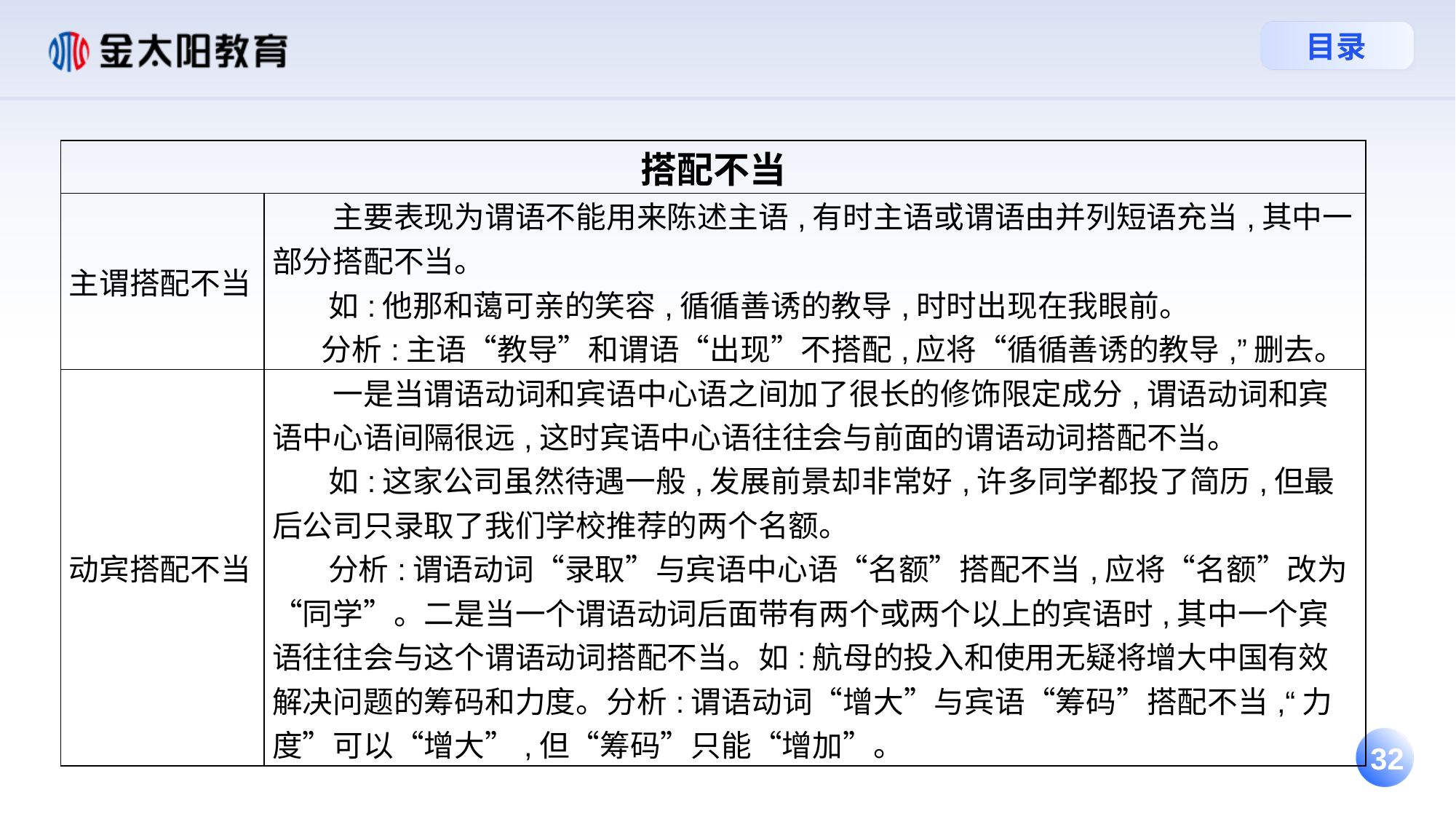

| 搭配不当 |  |
| --- | --- |
| 主谓搭配不当 | 主要表现为谓语不能用来陈述主语,有时主语或谓语由并列短语充当,其中一部分搭配不当。 如:他那和蔼可亲的笑容,循循善诱的教导,时时出现在我眼前。 分析:主语“教导”和谓语“出现”不搭配,应将“循循善诱的教导,”删去。 |
| 动宾搭配不当 | 一是当谓语动词和宾语中心语之间加了很长的修饰限定成分,谓语动词和宾语中心语间隔很远,这时宾语中心语往往会与前面的谓语动词搭配不当。 如:这家公司虽然待遇一般,发展前景却非常好,许多同学都投了简历,但最后公司只录取了我们学校推荐的两个名额。 分析:谓语动词“录取”与宾语中心语“名额”搭配不当,应将“名额”改为“同学”。二是当一个谓语动词后面带有两个或两个以上的宾语时,其中一个宾语往往会与这个谓语动词搭配不当。如:航母的投入和使用无疑将增大中国有效解决问题的筹码和力度。分析:谓语动词“增大”与宾语“筹码”搭配不当,“力度”可以“增大”,但“筹码”只能“增加”。 |